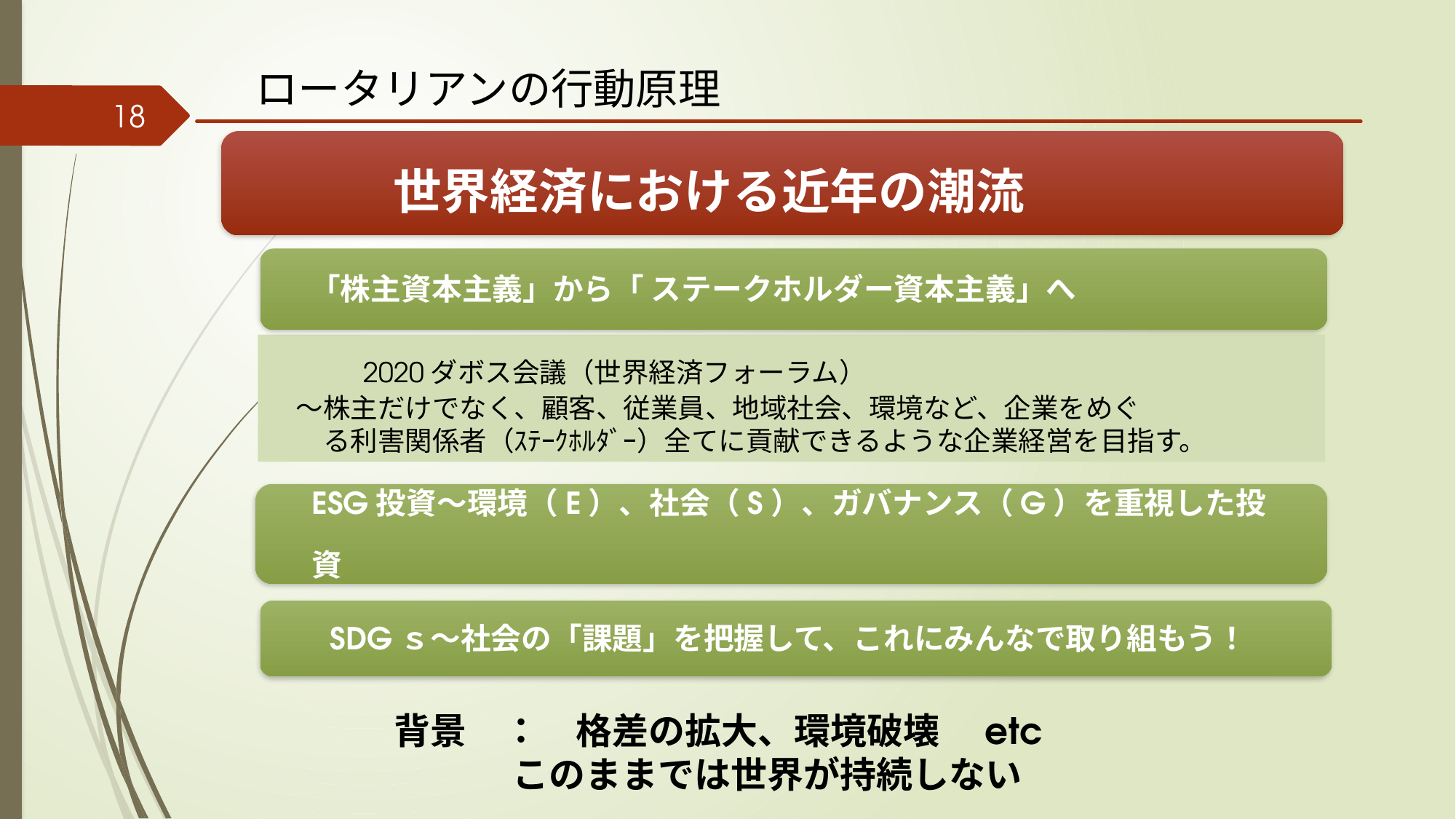

ロータリアンの行動原理
18

　世界経済における近年の潮流

「株主資本主義」から「 ステークホルダー資本主義」へ

　　2020ダボス会議（世界経済フォーラム）
　～株主だけでなく、顧客、従業員、地域社会、環境など、企業をめぐ
　　る利害関係者（ｽﾃｰｸﾎﾙﾀﾞｰ）全てに貢献できるような企業経営を目指す。
ESG投資～環境（E）、社会（S）、ガバナンス（G）を重視した投資

　SDGｓ～社会の「課題」を把握して、これにみんなで取り組もう！

　背景　：　格差の拡大、環境破壊　etc
　　　　このままでは世界が持続しない